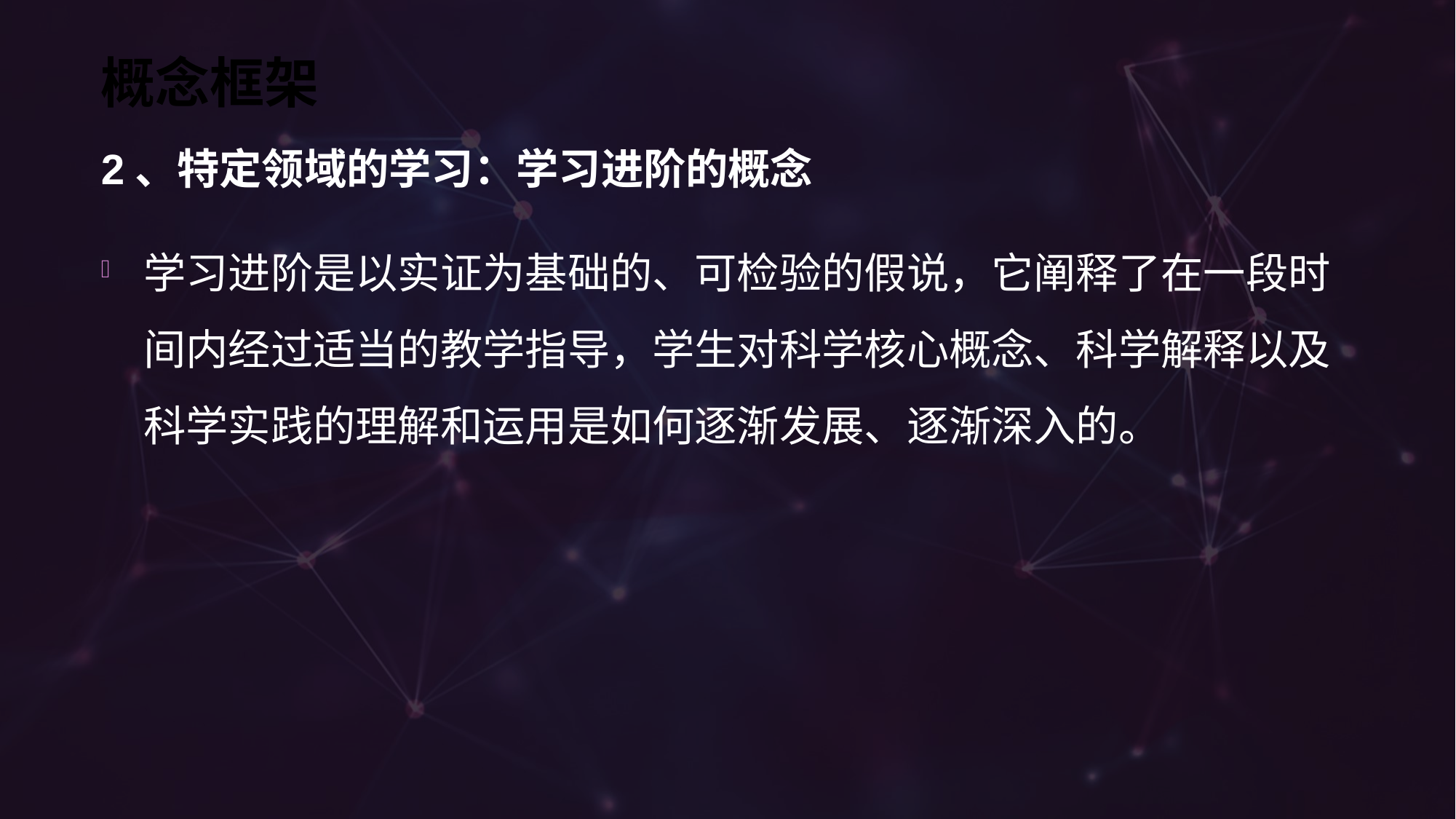

# 概念框架
2、特定领域的学习：学习进阶的概念
学习进阶是以实证为基础的、可检验的假说，它阐释了在一段时间内经过适当的教学指导，学生对科学核心概念、科学解释以及科学实践的理解和运用是如何逐渐发展、逐渐深入的。